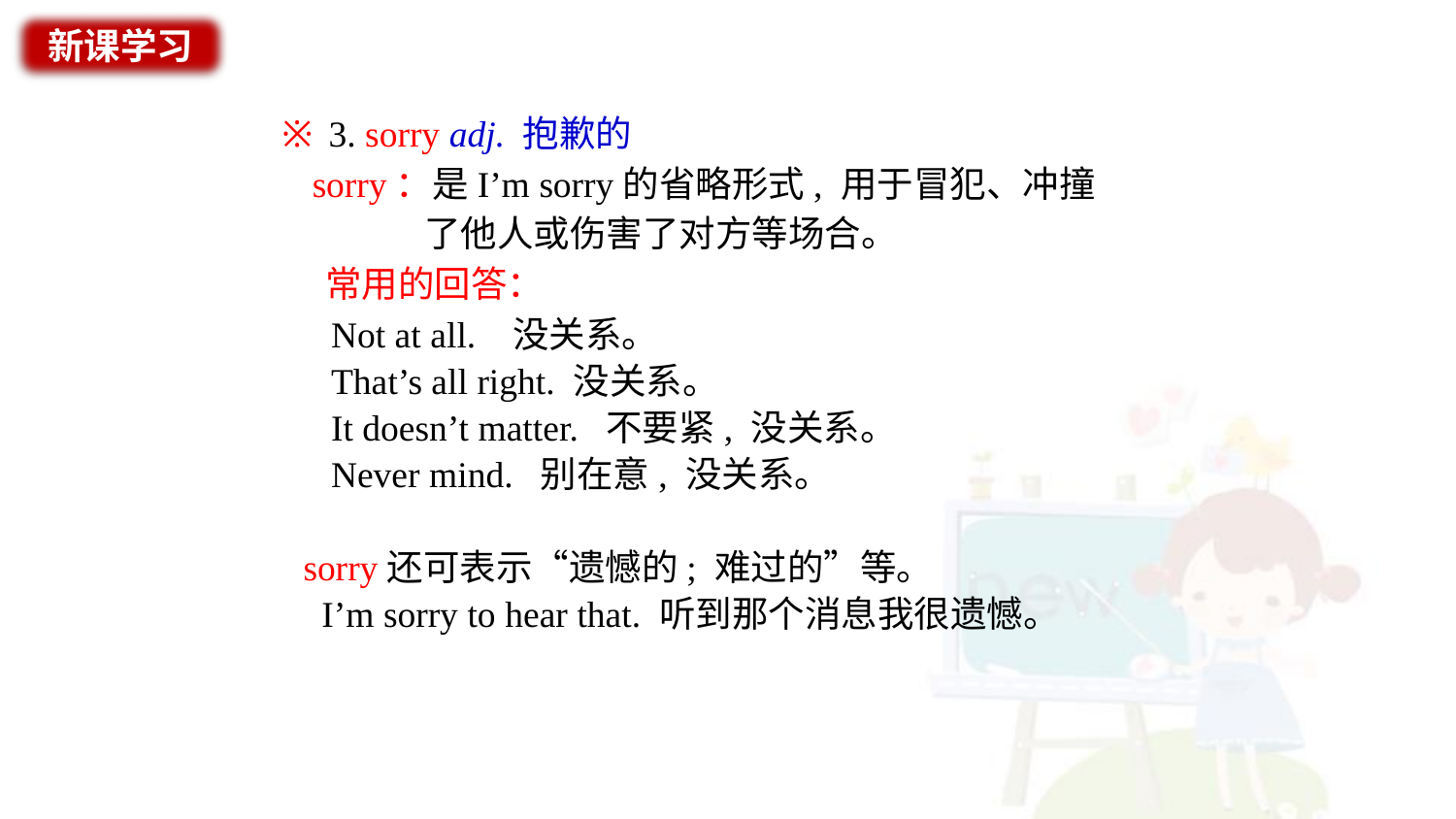

新课学习
※ 3. sorry adj. 抱歉的
    sorry：是I’m sorry的省略形式, 用于冒犯、冲撞
                 了他人或伤害了对方等场合。
     常用的回答：
      Not at all.   没关系。
      That’s all right. 没关系。
      It doesn’t matter.  不要紧, 没关系。
      Never mind.  别在意, 没关系。

   sorry还可表示“遗憾的; 难过的”等。
     I’m sorry to hear that. 听到那个消息我很遗憾。